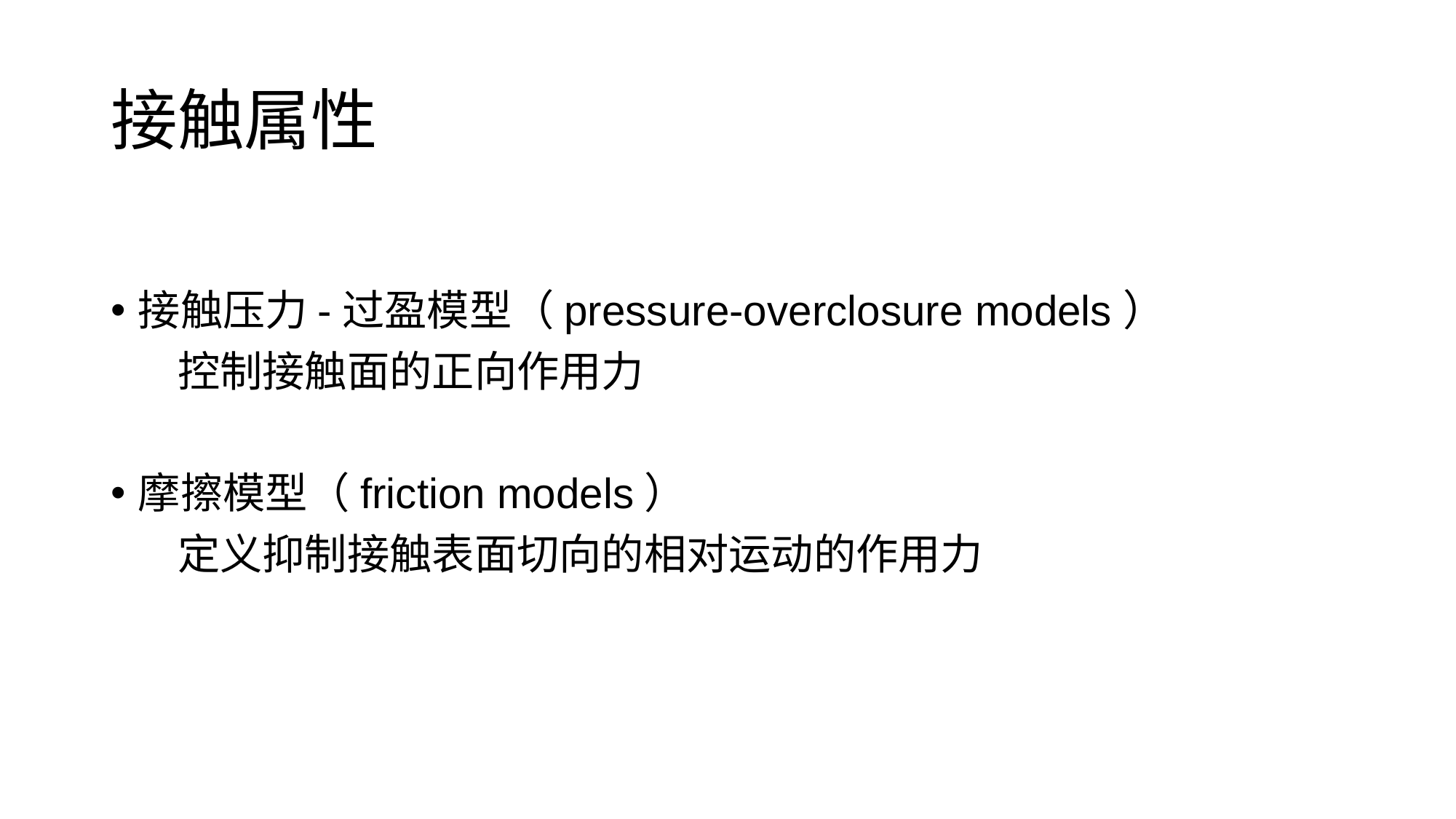

# 接触属性

接触压力-过盈模型（pressure-overclosure models）
      控制接触面的正向作用力

摩擦模型（friction models）
      定义抑制接触表面切向的相对运动的作用力